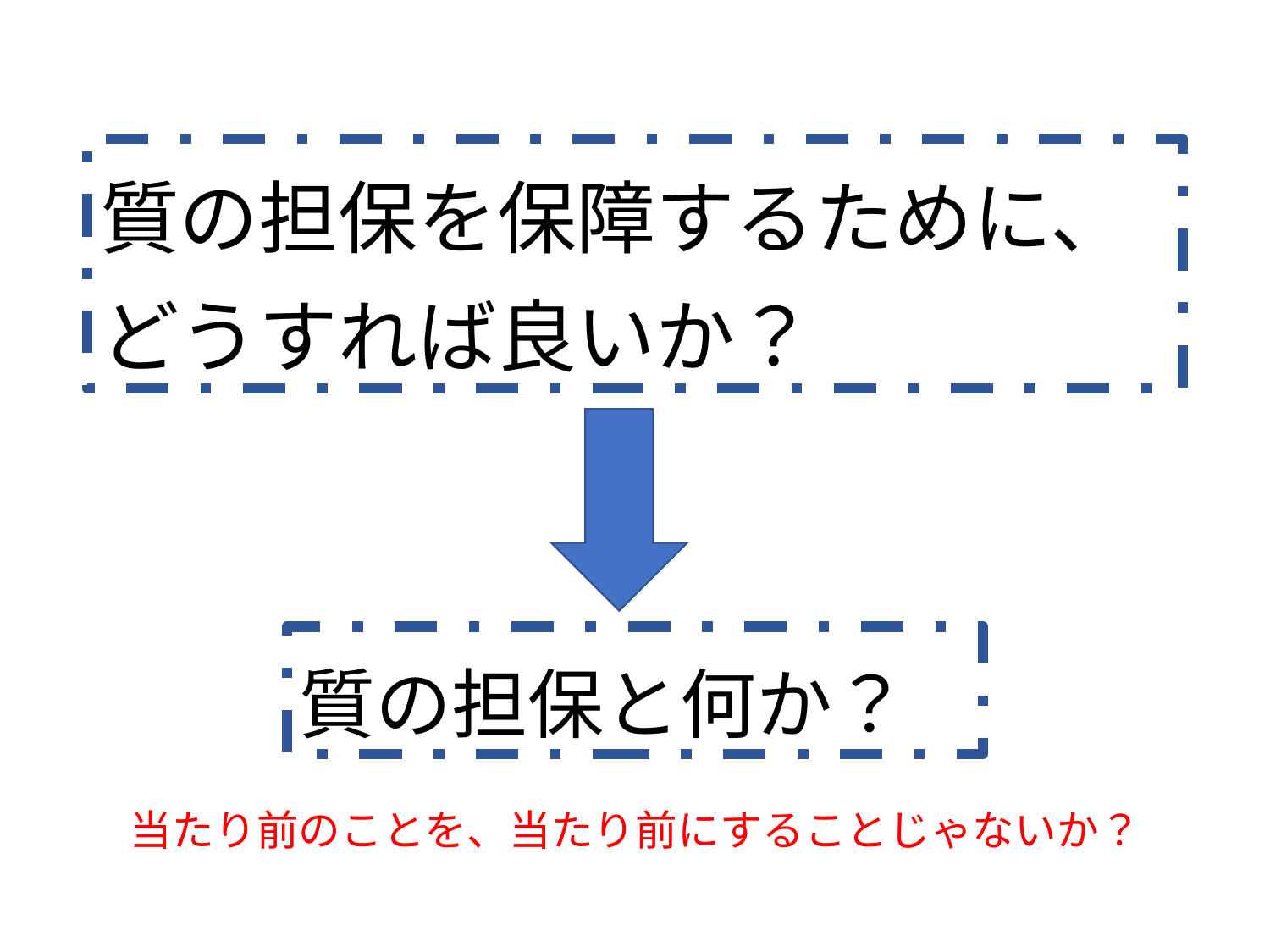

# 質の担保を保障するために、どうすれば良いか？

質の担保と何か？
当たり前のことを、当たり前にすることじゃないか？